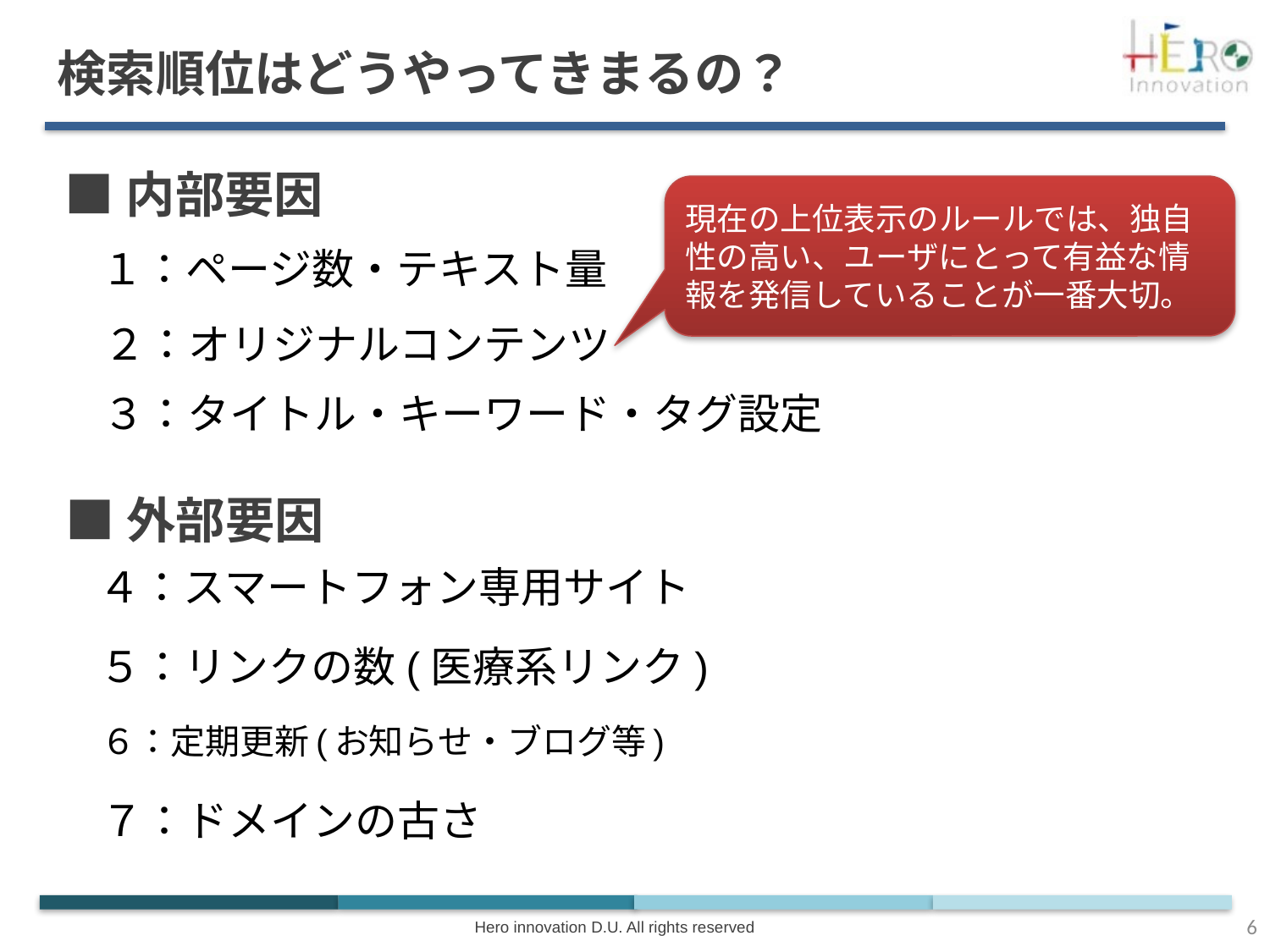

検索順位はどうやってきまるの？
■内部要因
現在の上位表示のルールでは、独自性の高い、ユーザにとって有益な情報を発信していることが一番大切。
１：ページ数・テキスト量
２：オリジナルコンテンツ
３：タイトル・キーワード・タグ設定

■外部要因
４：スマートフォン専用サイト
５：リンクの数(医療系リンク)
６：定期更新(お知らせ・ブログ等)
７：ドメインの古さ
6